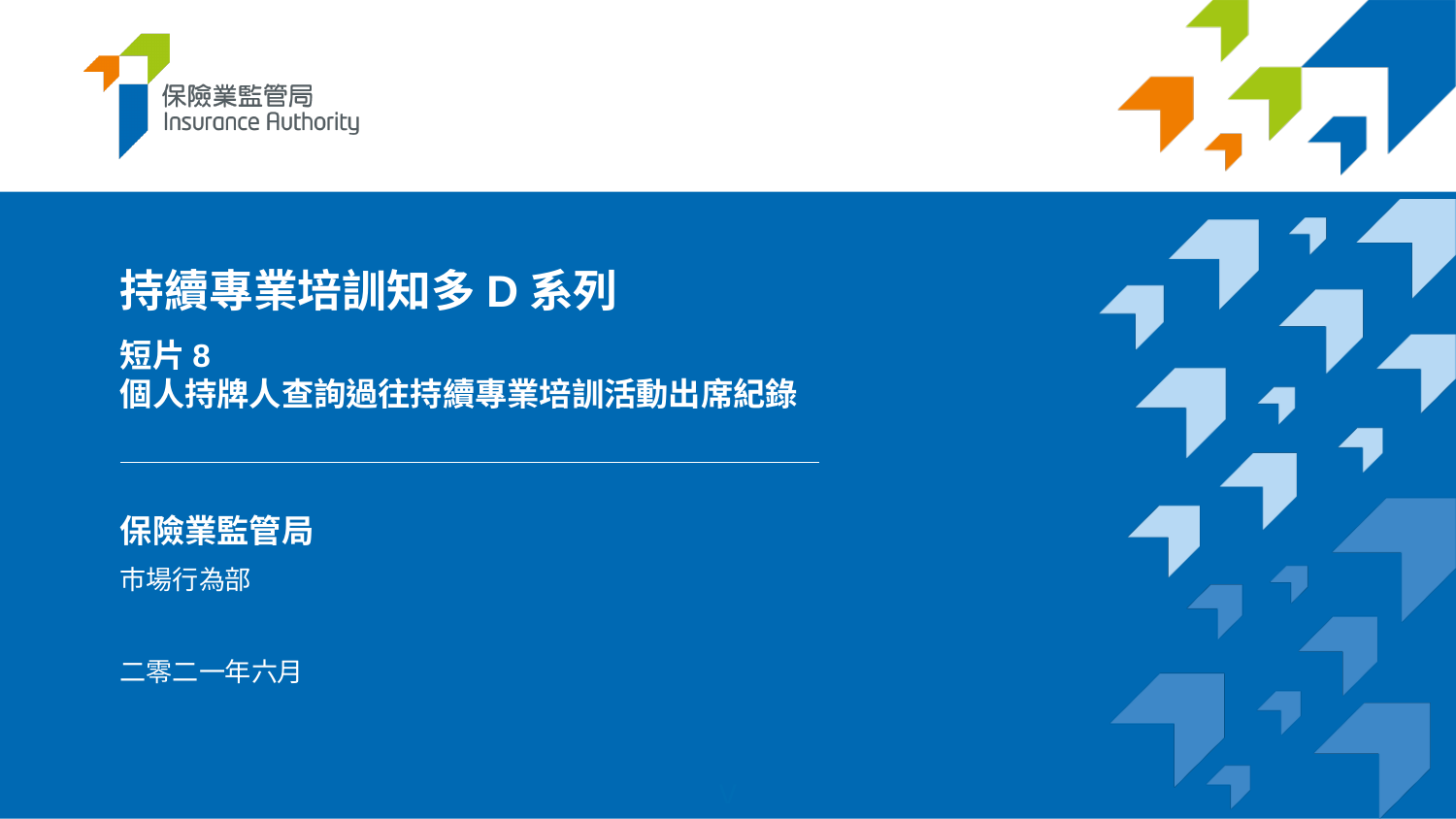

持續專業培訓知多D系列
短片8
個人持牌人查詢過往持續專業培訓活動出席紀錄
保險業監管局
市場行為部
二零二一年六月